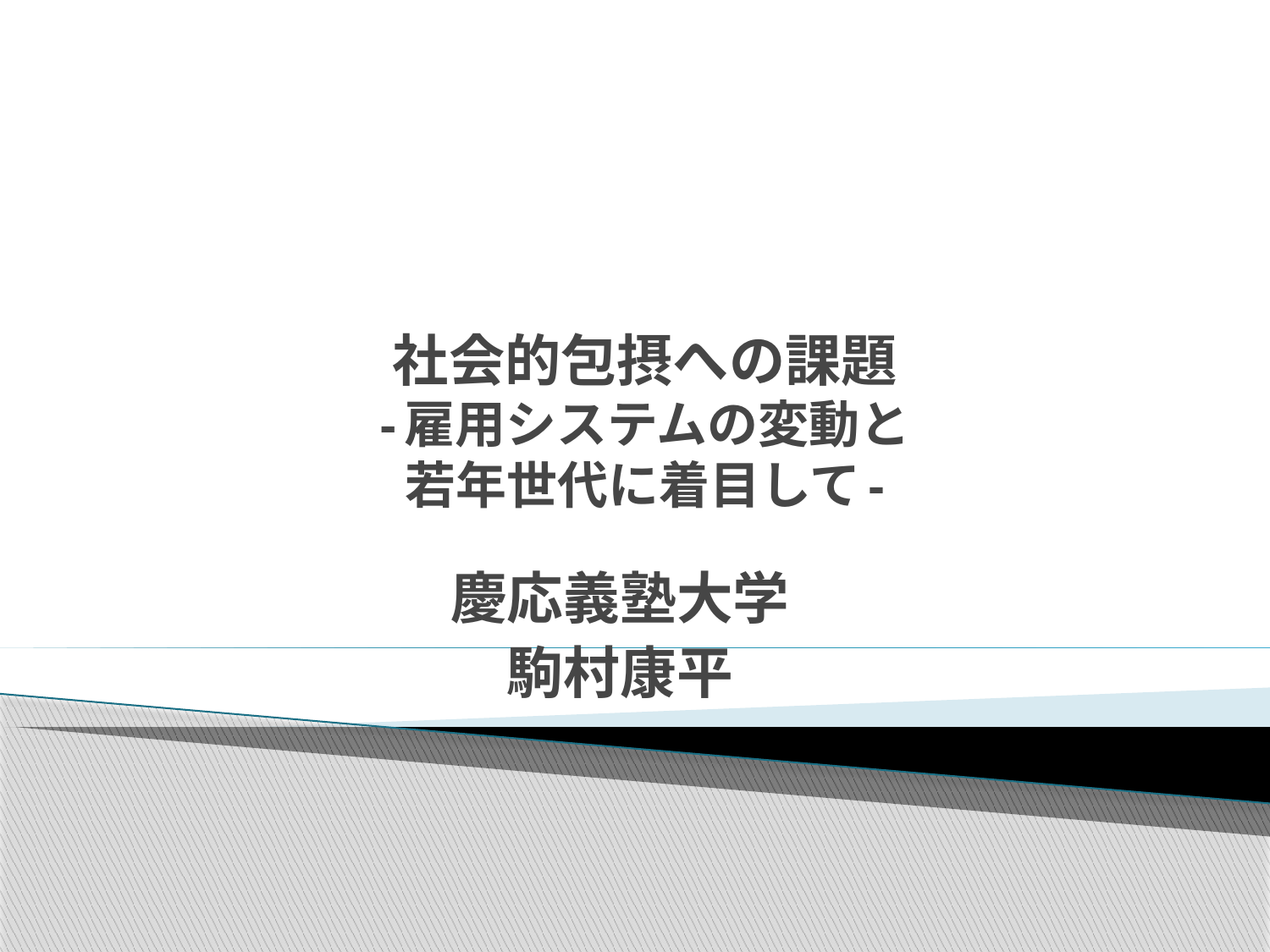

# 社会的包摂への課題 -雇用システムの変動と 若年世代に着目して-
慶応義塾大学
駒村康平